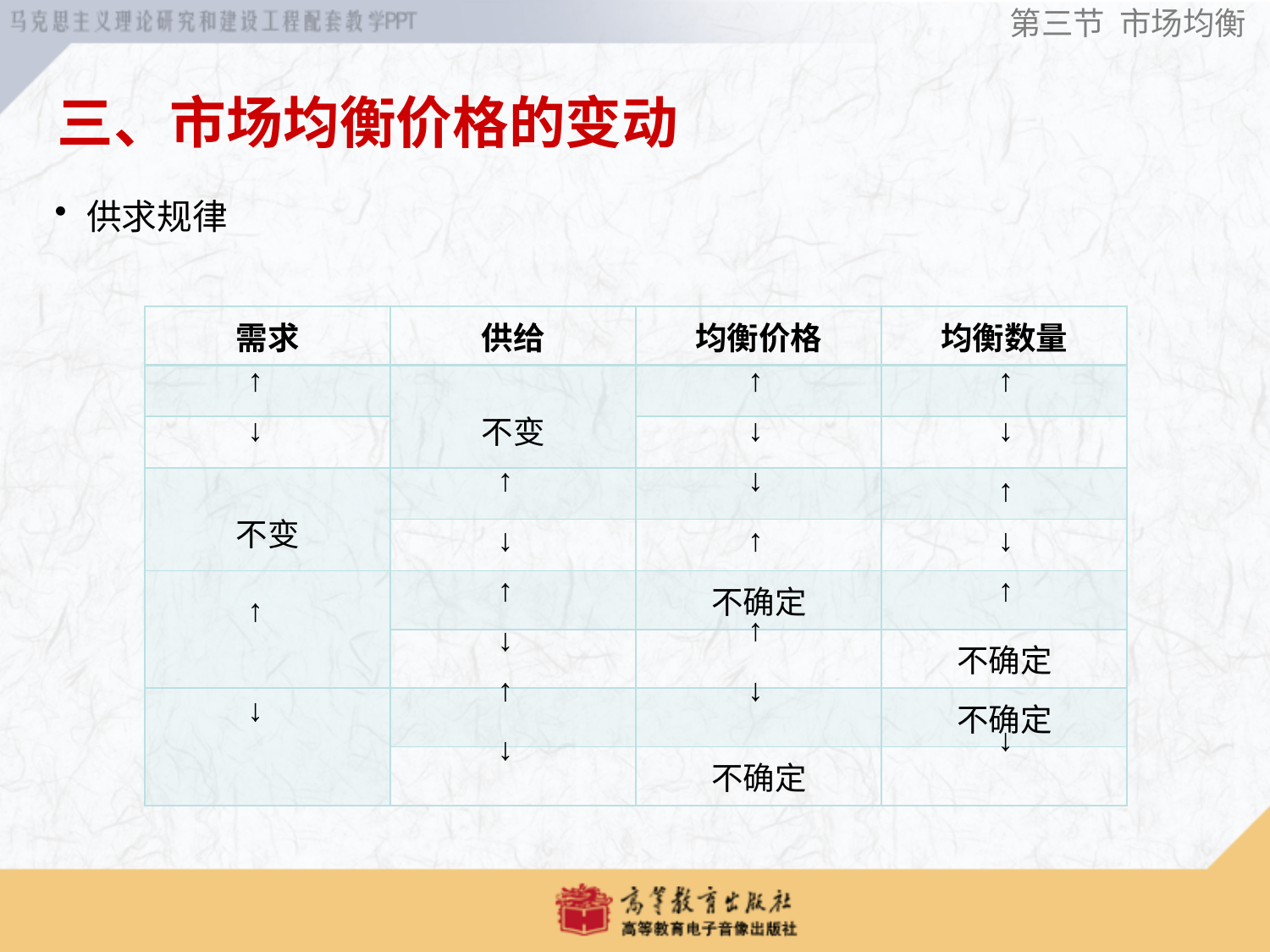

第三节  市场均衡
三、市场均衡价格的变动
# 供求规律
| 需求 | 供给 | 均衡价格 | 均衡数量 |
| --- | --- | --- | --- |
|  | 不变 |  |  |
|  |  |  |  |
| 不变 |  |  |  |
|  |  |  |  |
|  |  | 不确定 |  |
|  |  |  | 不确定 |
|  |  |  | 不确定 |
|  |  | 不确定 |  |
↑
↑
↑
↓
↓
↓
↑
↓
↑
↓
↑
↓
↑
↑
↑
↑
↓
↑
↓
↓
↓
↓